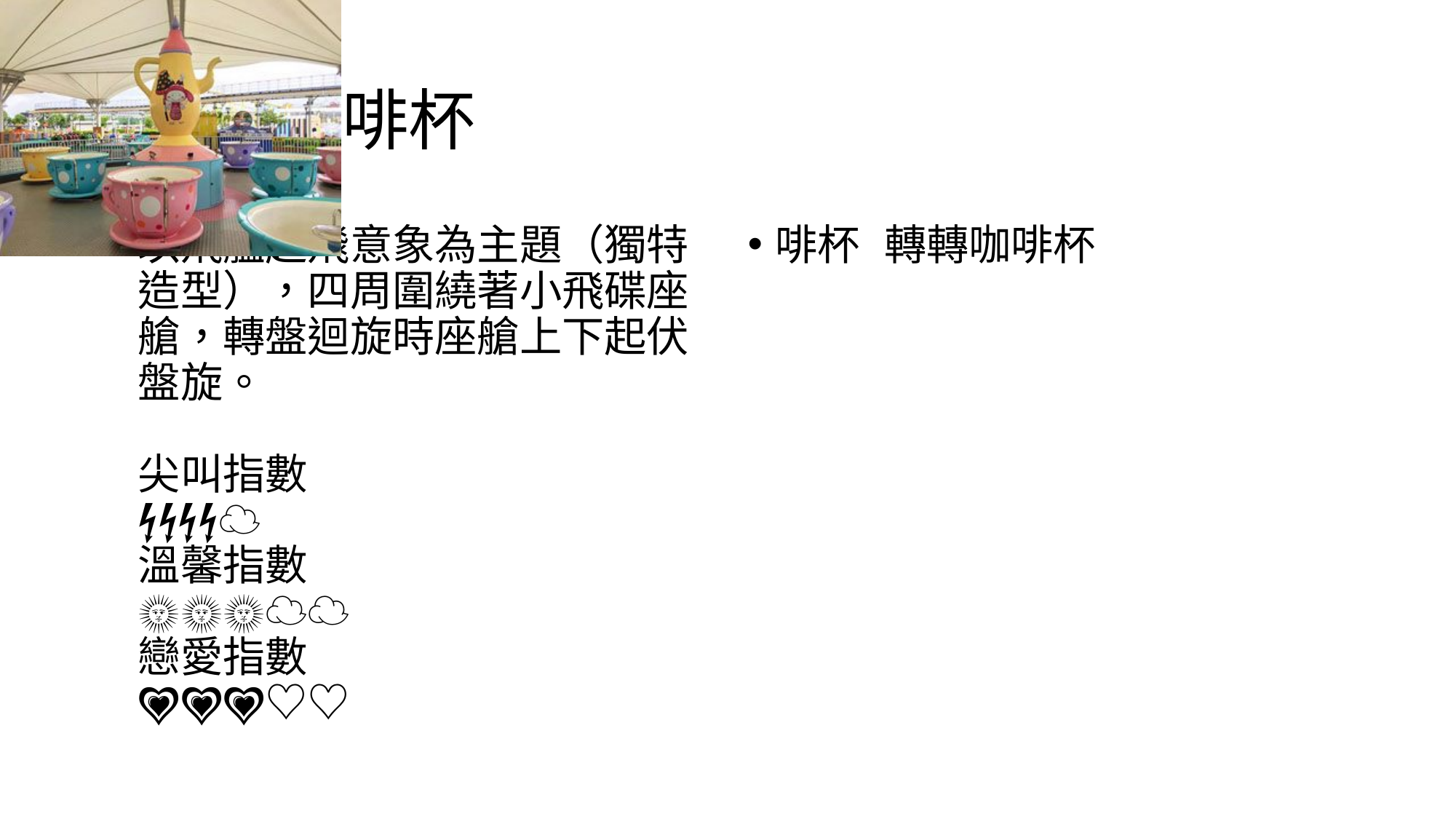

# 轉轉咖啡杯
以飛艦起飛意象為主題（獨特造型），四周圍繞著小飛碟座艙，轉盤迴旋時座艙上下起伏盤旋。
尖叫指數
⚡⚡⚡⚡☁
溫馨指數
🌞🌞🌞☁☁
戀愛指數
💗💗💗♡♡
啡杯	轉轉咖啡杯